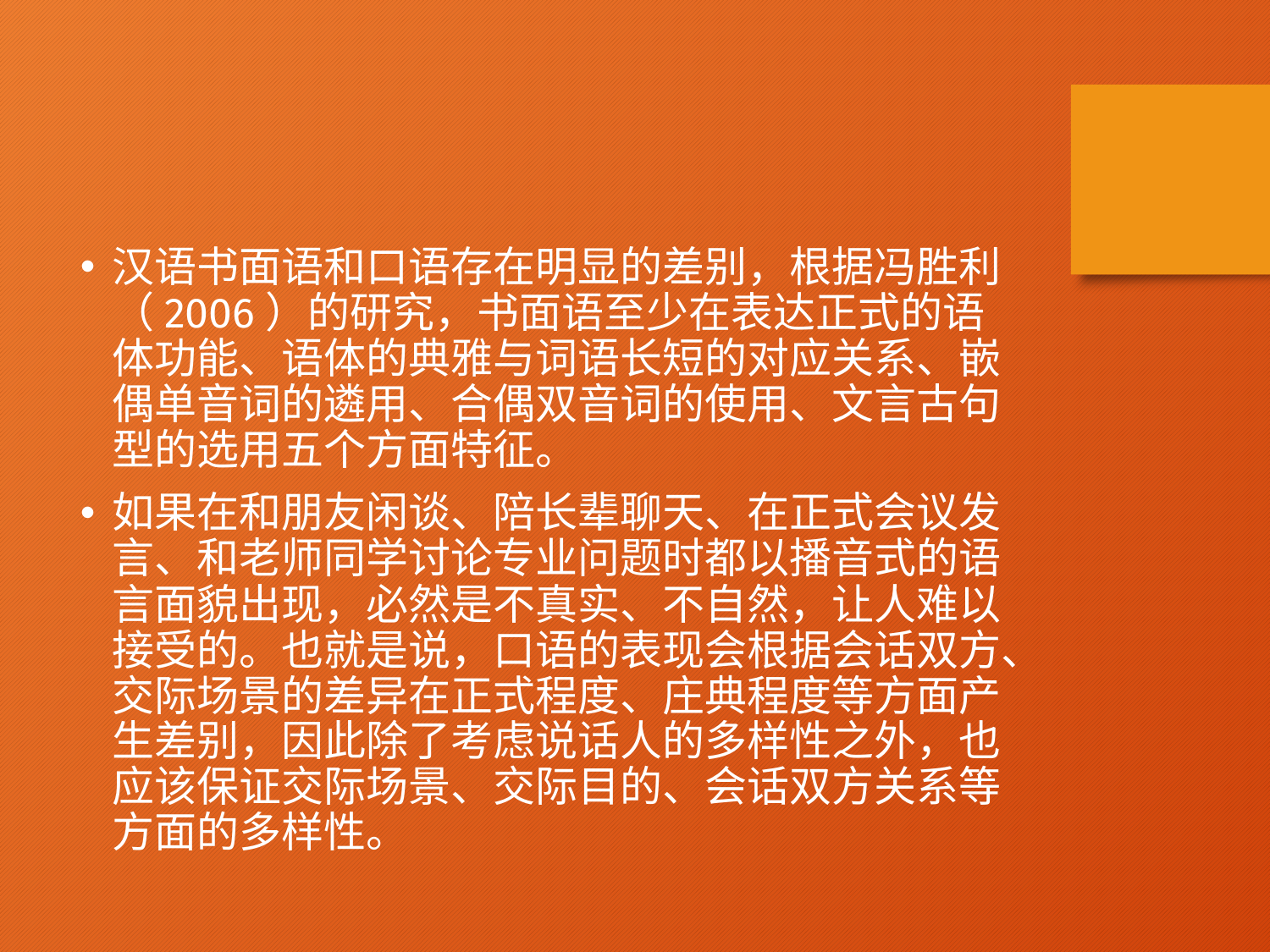

汉语书面语和口语存在明显的差别，根据冯胜利（2006）的研究，书面语至少在表达正式的语体功能、语体的典雅与词语长短的对应关系、嵌偶单音词的遴用、合偶双音词的使用、文言古句型的选用五个方面特征。
如果在和朋友闲谈、陪长辈聊天、在正式会议发言、和老师同学讨论专业问题时都以播音式的语言面貌出现，必然是不真实、不自然，让人难以接受的。也就是说，口语的表现会根据会话双方、交际场景的差异在正式程度、庄典程度等方面产生差别，因此除了考虑说话人的多样性之外，也应该保证交际场景、交际目的、会话双方关系等方面的多样性。